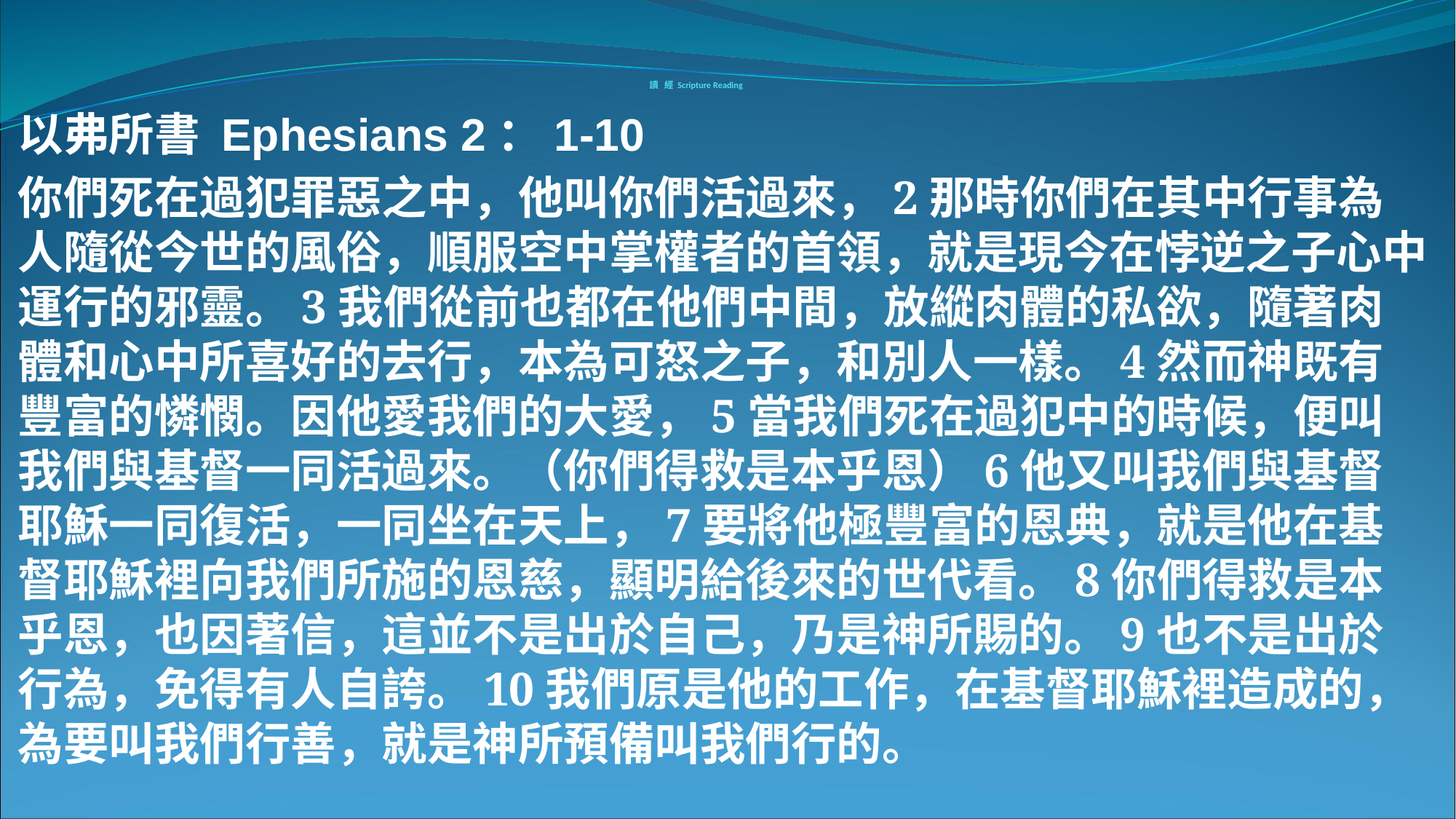

# 讀   經  Scripture Reading
以弗所書 Ephesians 2：1-10
你們死在過犯罪惡之中，他叫你們活過來，2那時你們在其中行事為人隨從今世的風俗，順服空中掌權者的首領，就是現今在悖逆之子心中運行的邪靈。3我們從前也都在他們中間，放縱肉體的私欲，隨著肉體和心中所喜好的去行，本為可怒之子，和別人一樣。4然而神既有豐富的憐憫。因他愛我們的大愛，5當我們死在過犯中的時候，便叫我們與基督一同活過來。（你們得救是本乎恩）6他又叫我們與基督耶穌一同復活，一同坐在天上，7要將他極豐富的恩典，就是他在基督耶穌裡向我們所施的恩慈，顯明給後來的世代看。8你們得救是本乎恩，也因著信，這並不是出於自己，乃是神所賜的。9也不是出於行為，免得有人自誇。10我們原是他的工作，在基督耶穌裡造成的，為要叫我們行善，就是神所預備叫我們行的。